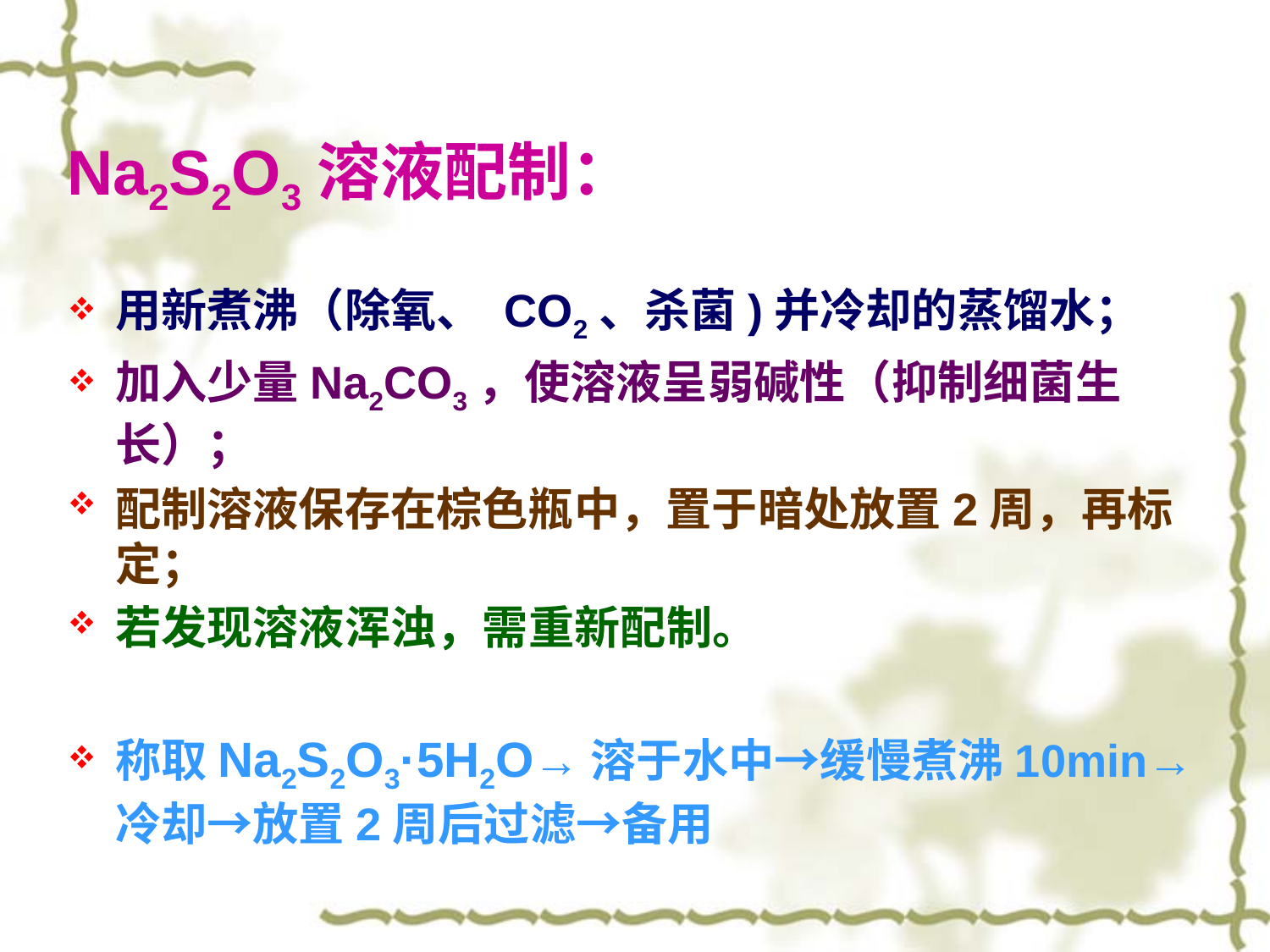

# Na2S2O3溶液配制：
用新煮沸（除氧、 CO2、杀菌)并冷却的蒸馏水；
加入少量Na2CO3，使溶液呈弱碱性（抑制细菌生长）；
配制溶液保存在棕色瓶中，置于暗处放置2周，再标定；
若发现溶液浑浊，需重新配制。

称取Na2S2O3·5H2O→溶于水中→缓慢煮沸10min→冷却→放置2周后过滤→备用

20